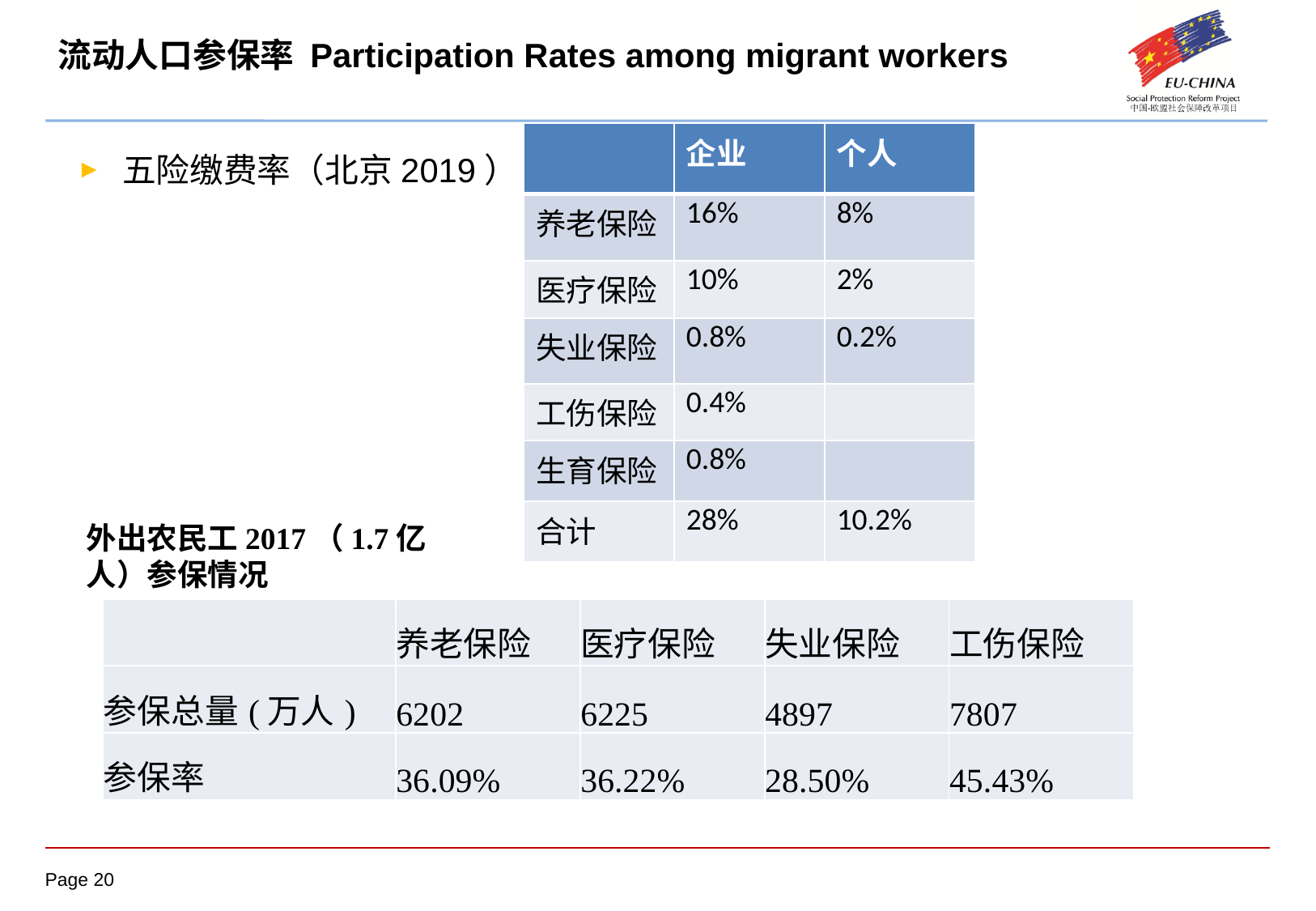

# 流动人口参保率 Participation Rates among migrant workers
|  | 企业 | 个人 |
| --- | --- | --- |
| 养老保险 | 16% | 8% |
| 医疗保险 | 10% | 2% |
| 失业保险 | 0.8% | 0.2% |
| 工伤保险 | 0.4% |  |
| 生育保险 | 0.8% |  |
| 合计 | 28% | 10.2% |
五险缴费率（北京2019）
外出农民工2017（1.7亿人）参保情况
|  | 养老保险 | 医疗保险 | 失业保险 | 工伤保险 |
| --- | --- | --- | --- | --- |
| 参保总量(万人) | 6202 | 6225 | 4897 | 7807 |
| 参保率 | 36.09% | 36.22% | 28.50% | 45.43% |